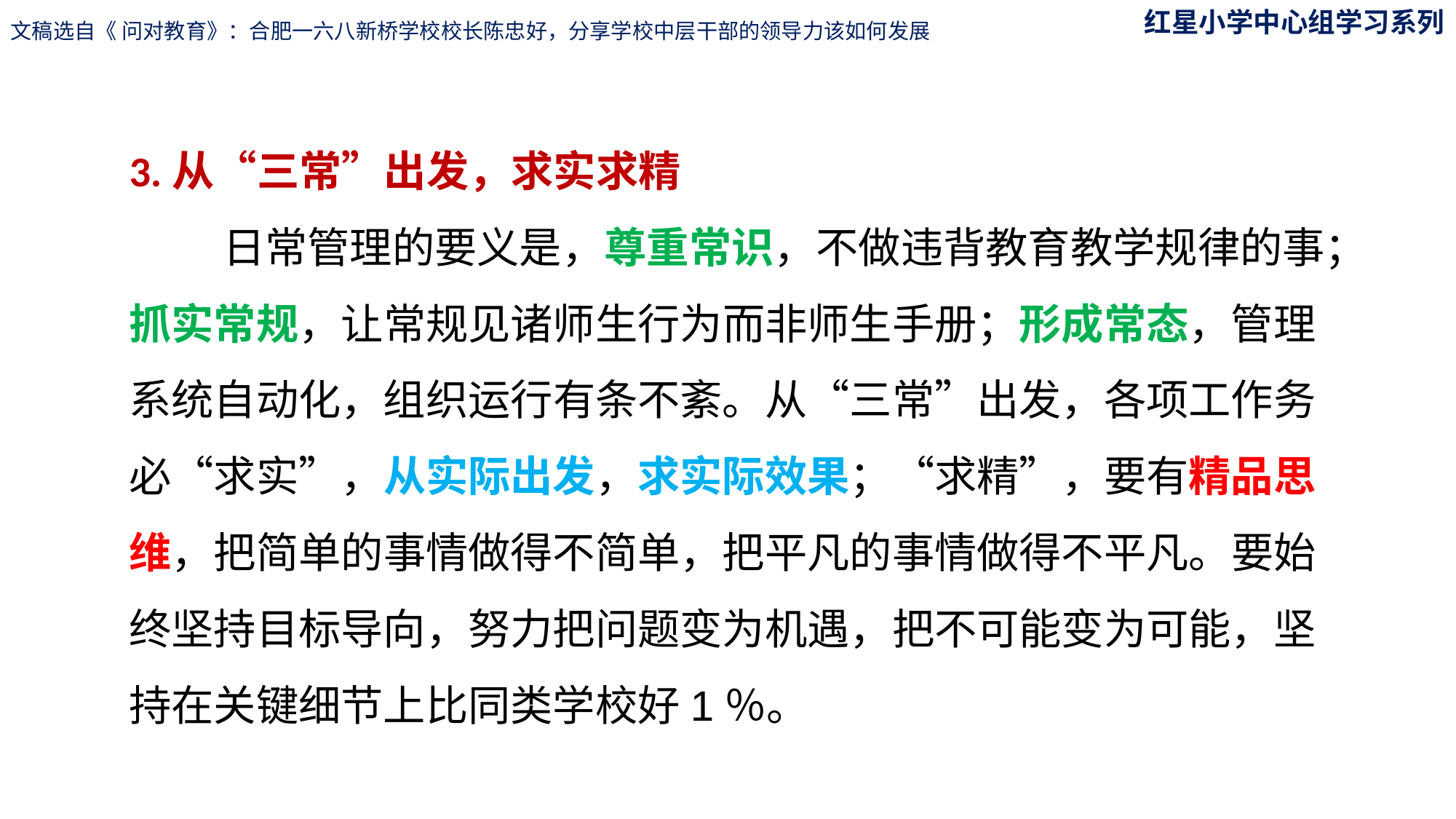

文稿选自《 问对教育》：合肥一六八新桥学校校长陈忠好，分享学校中层干部的领导力该如何发展
红星小学中心组学习系列
3.从“三常”出发，求实求精
            日常管理的要义是，尊重常识，不做违背教育教学规律的事；抓实常规，让常规见诸师生行为而非师生手册；形成常态，管理系统自动化，组织运行有条不紊。从“三常”出发，各项工作务必“求实”，从实际出发，求实际效果；“求精”，要有精品思维，把简单的事情做得不简单，把平凡的事情做得不平凡。要始终坚持目标导向，努力把问题变为机遇，把不可能变为可能，坚持在关键细节上比同类学校好1％。